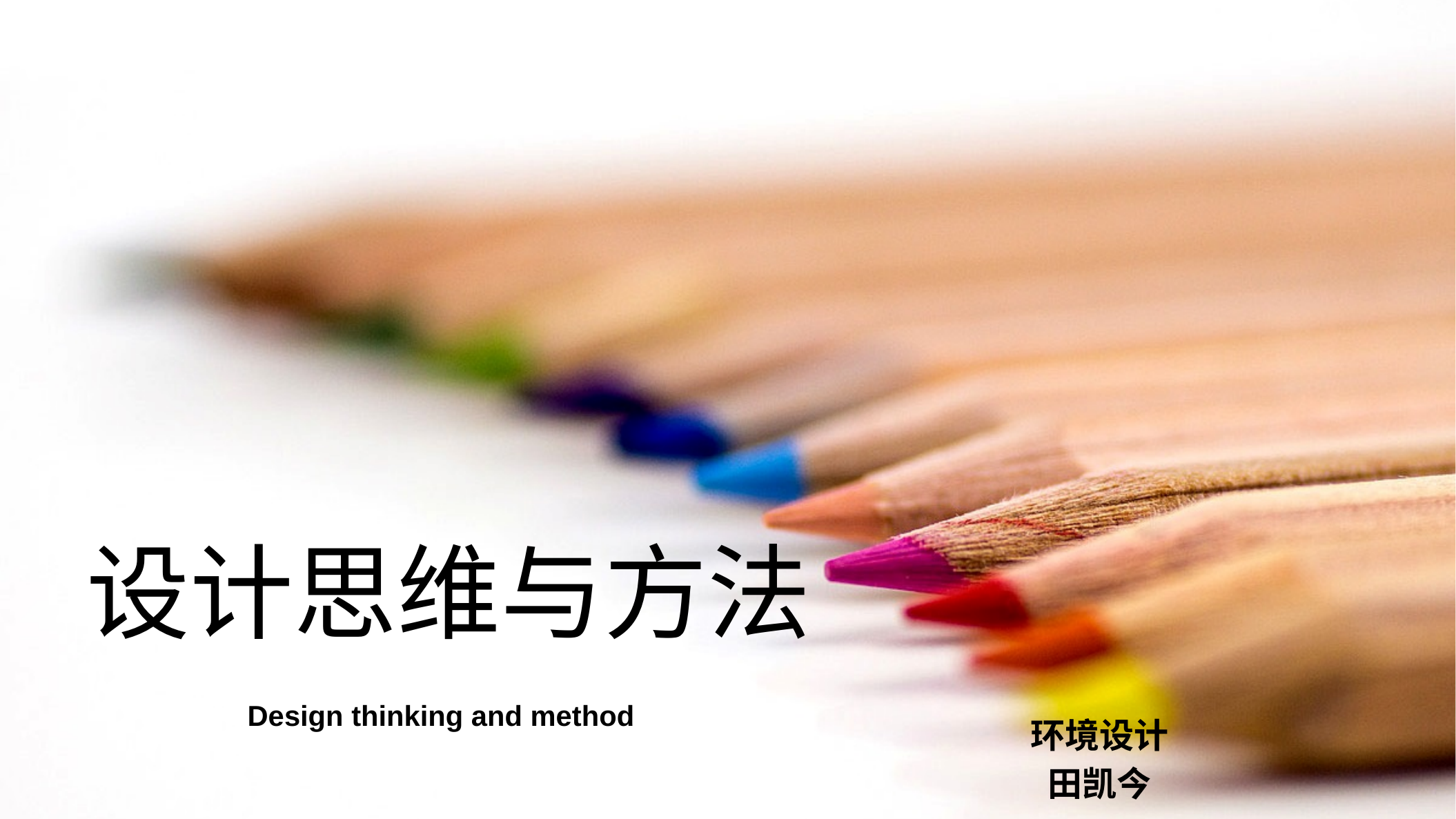

设计思维与方法

Design thinking and method

环境设计
田凯今